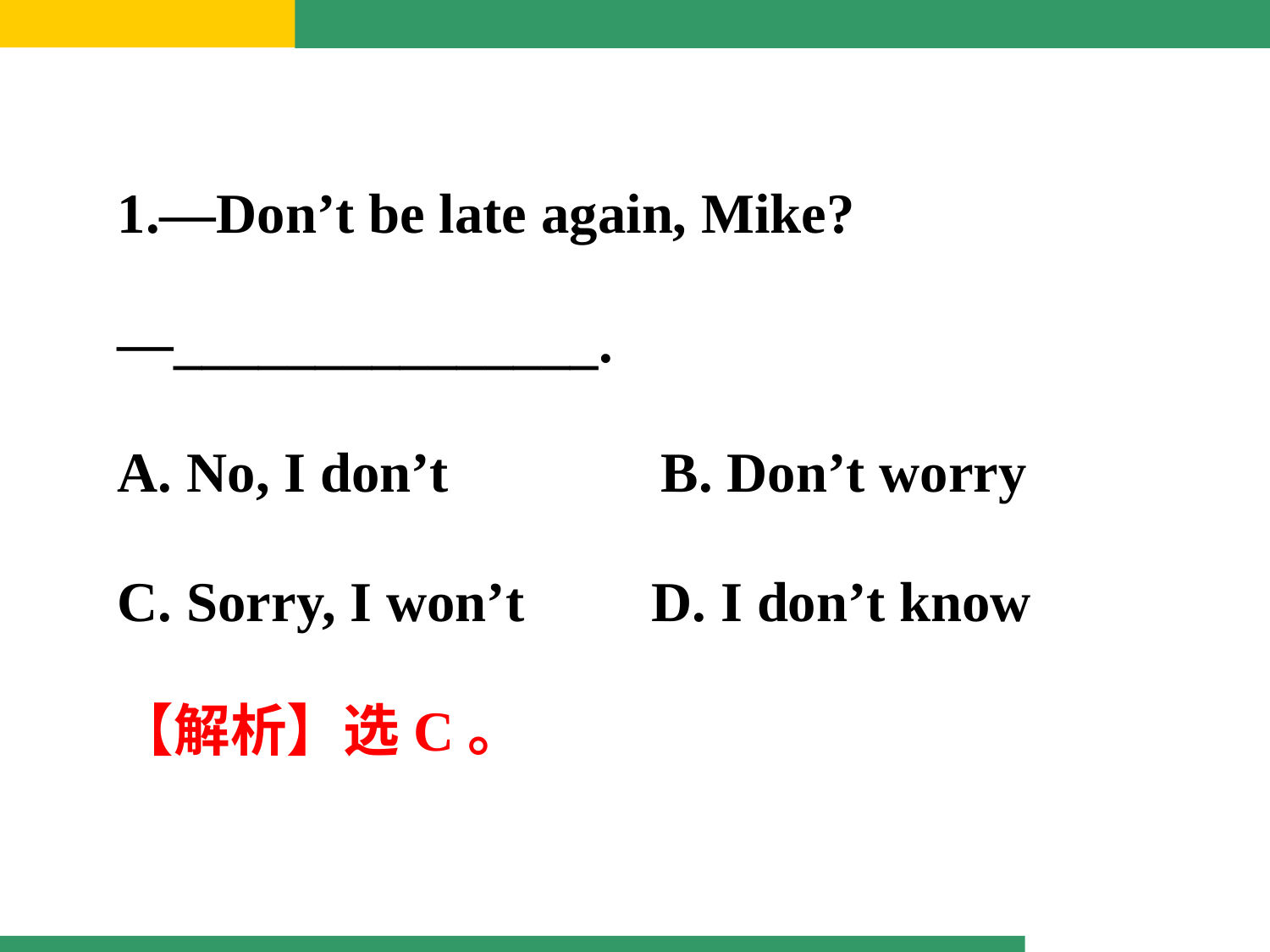

1.—Don’t be late again, Mike?
—_______________.
A. No, I don’t               B. Don’t worry
C. Sorry, I won’t         D. I don’t know
【解析】选C。